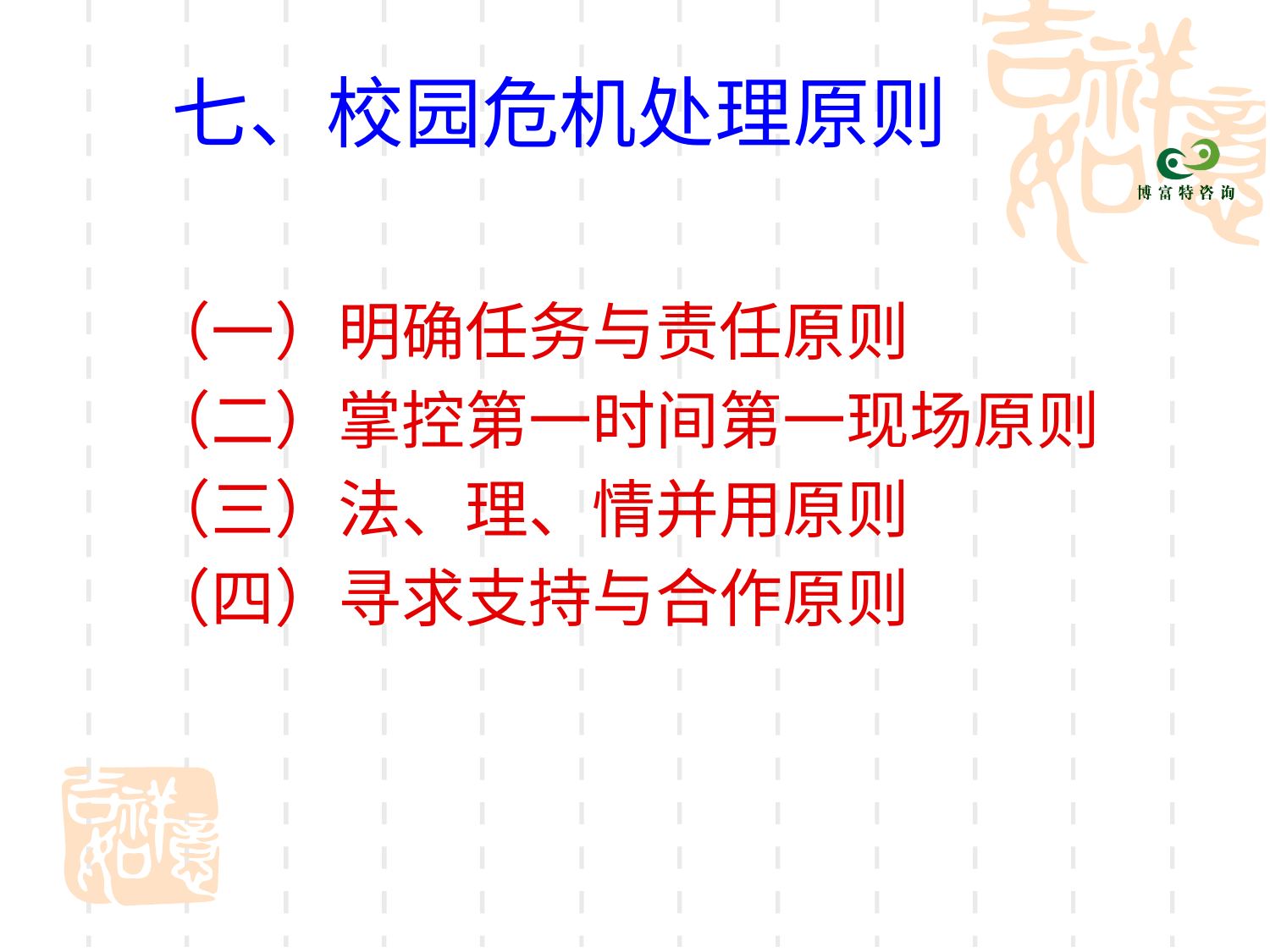

# 七、校园危机处理原则

    （一）明确任务与责任原则
    （二）掌控第一时间第一现场原则
    （三）法、理、情并用原则
    （四）寻求支持与合作原则